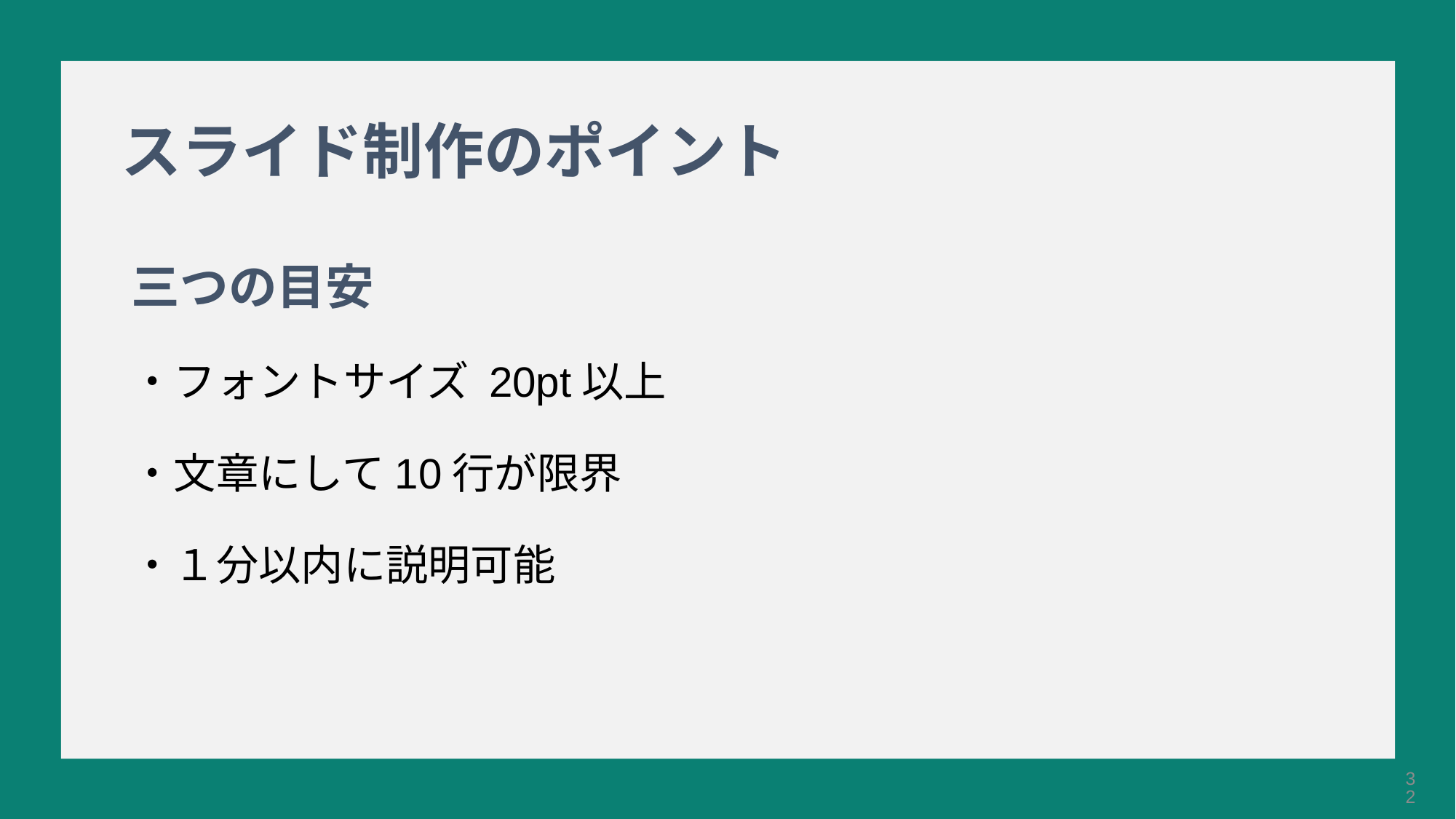

スライド制作のポイント

三つの目安
・フォントサイズ 20pt以上
・文章にして10行が限界
・１分以内に説明可能

32